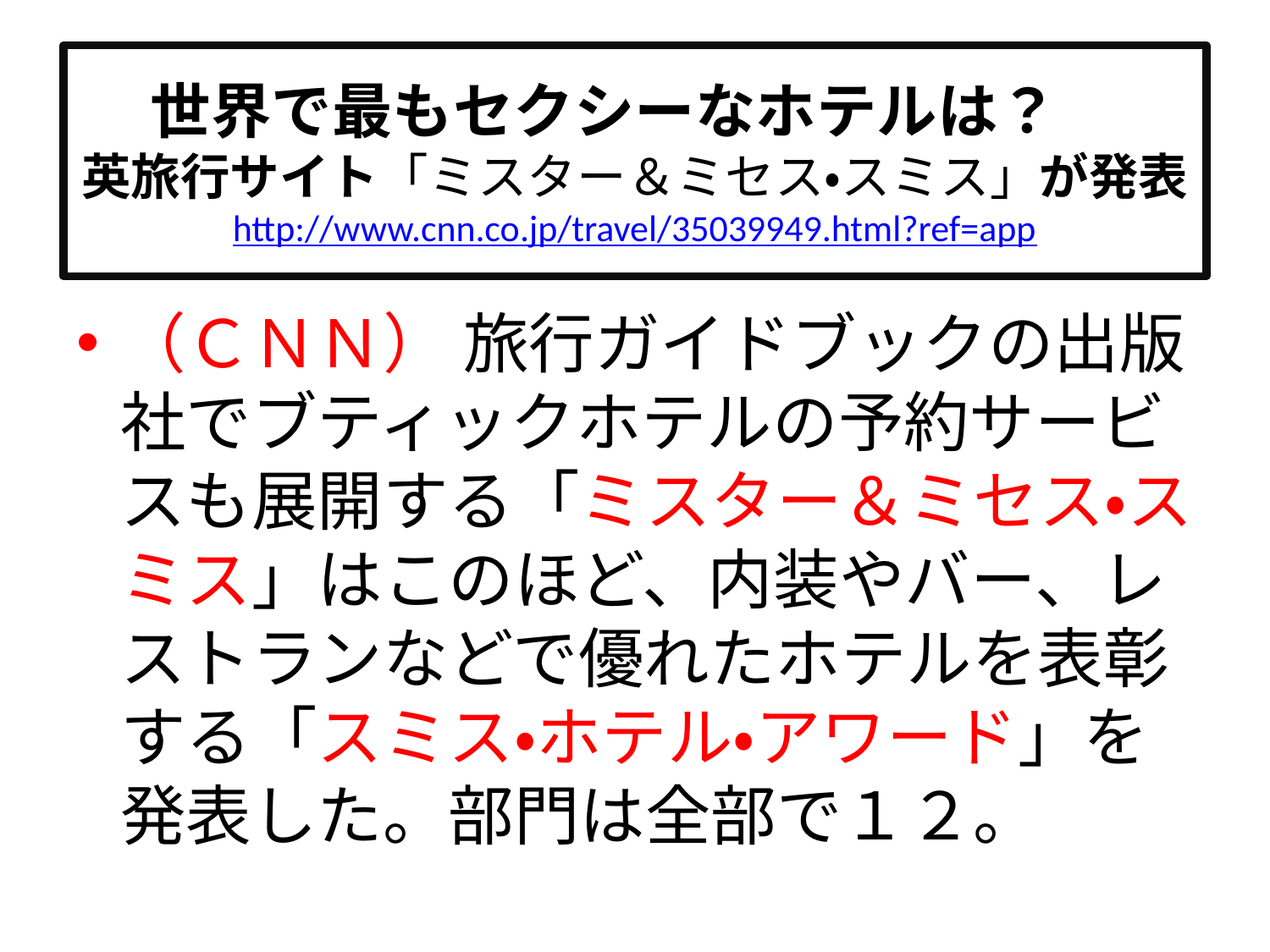

# 世界で最もセクシーなホテルは？　 英旅行サイト「ミスター＆ミセス・スミス」が発表 http://www.cnn.co.jp/travel/35039949.html?ref=app
（ＣＮＮ） 旅行ガイドブックの出版社でブティックホテルの予約サービスも展開する「ミスター＆ミセス・スミス」はこのほど、内装やバー、レストランなどで優れたホテルを表彰する「スミス・ホテル・アワード」を発表した。部門は全部で１２。